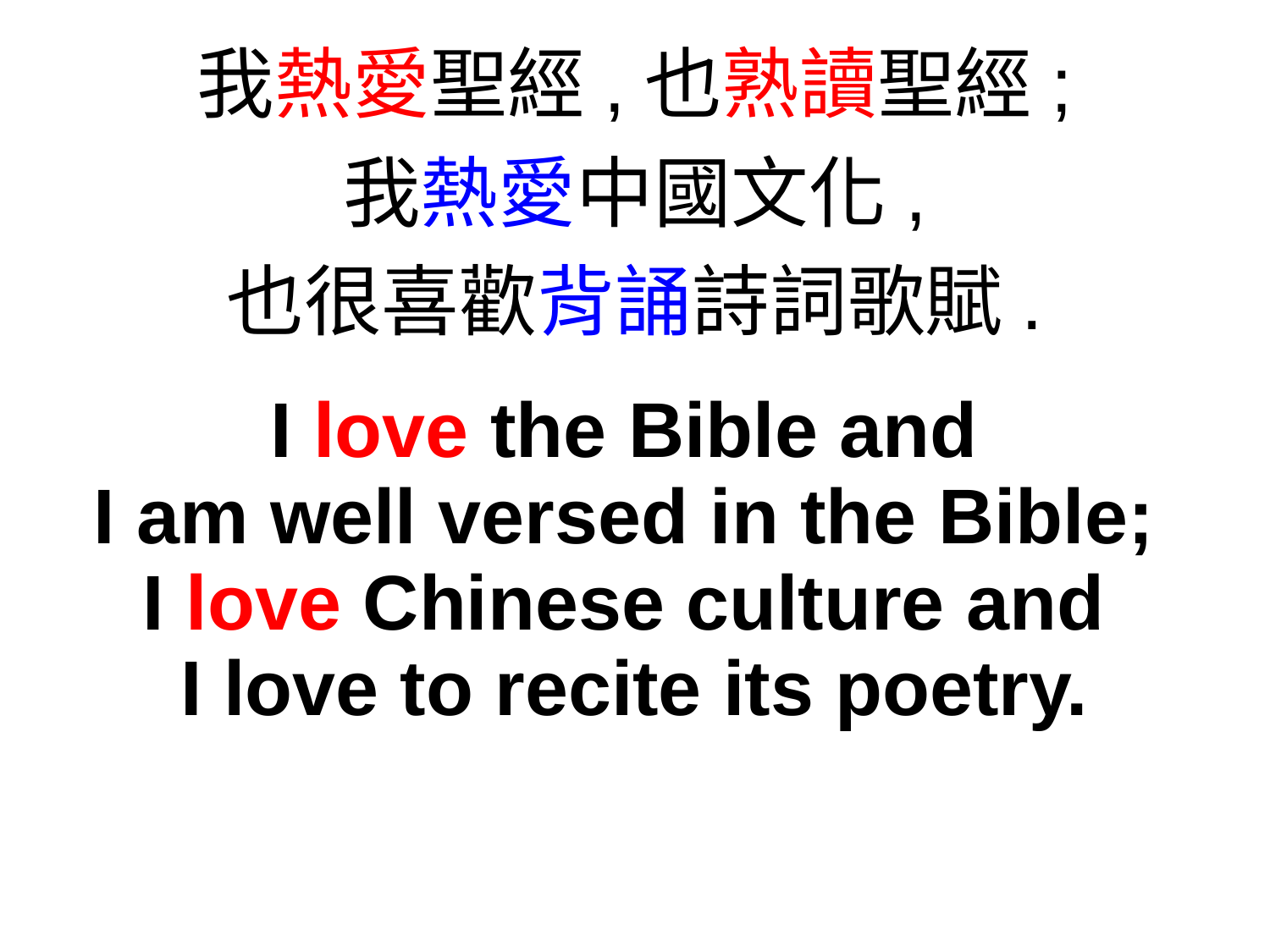

我熱愛聖經,也熟讀聖經;
我熱愛中國文化,
也很喜歡背誦詩詞歌賦.
I love the Bible and
I am well versed in the Bible;
I love Chinese culture and
I love to recite its poetry.